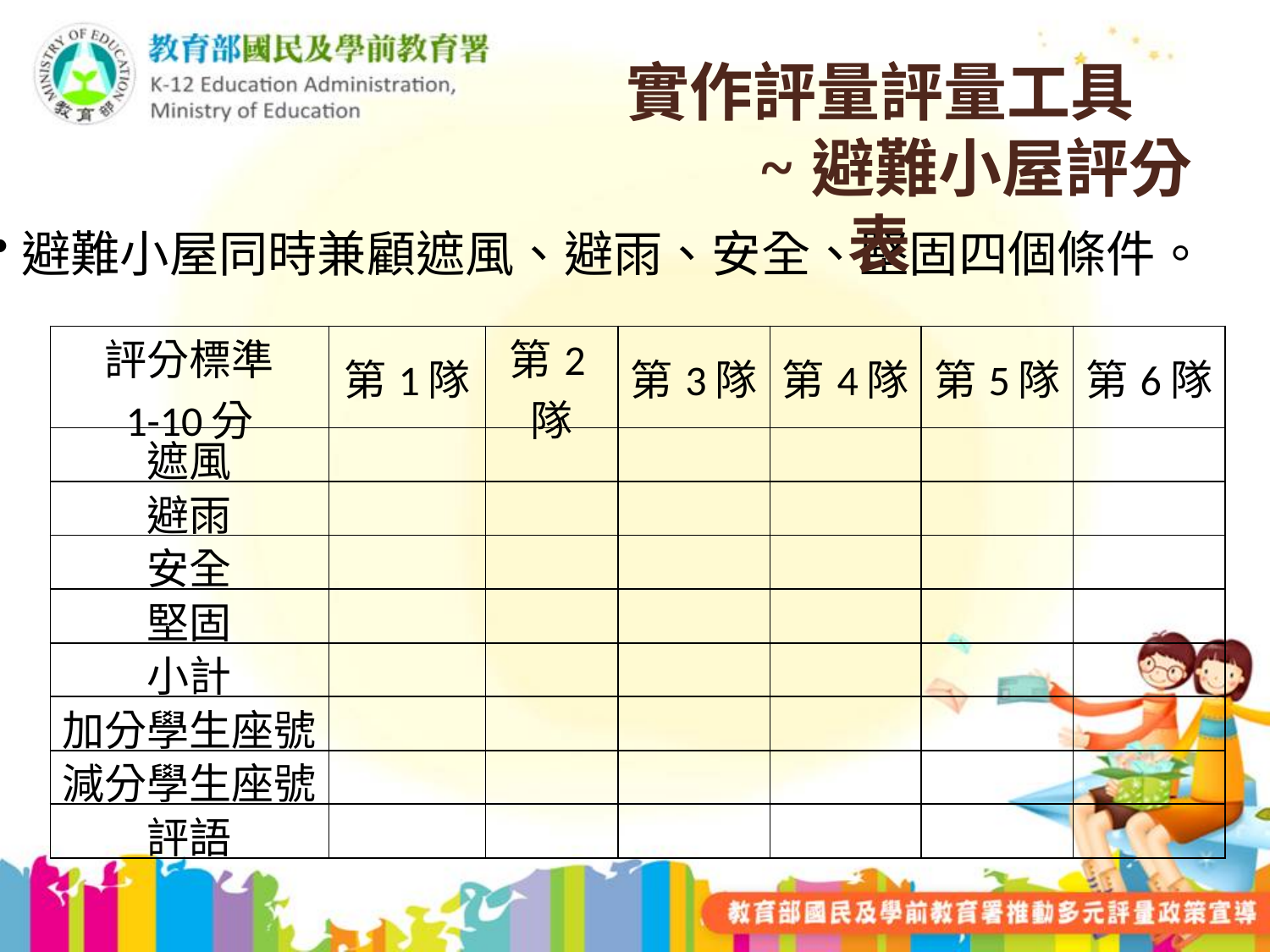

實作評量評量工具
     ~避難小屋評分表

避難小屋同時兼顧遮風、避雨、安全、堅固四個條件。

| 評分標準 1-10分 | 第1隊 | 第2隊 | 第3隊 | 第4隊 | 第5隊 | 第6隊 |
| --- | --- | --- | --- | --- | --- | --- |
| 遮風 |  |  |  |  |  |  |
| 避雨 |  |  |  |  |  |  |
| 安全 |  |  |  |  |  |  |
| 堅固 |  |  |  |  |  |  |
| 小計 |  |  |  |  |  |  |
| 加分學生座號 |  |  |  |  |  |  |
| 減分學生座號 |  |  |  |  |  |  |
| 評語 |  |  |  |  |  |  |